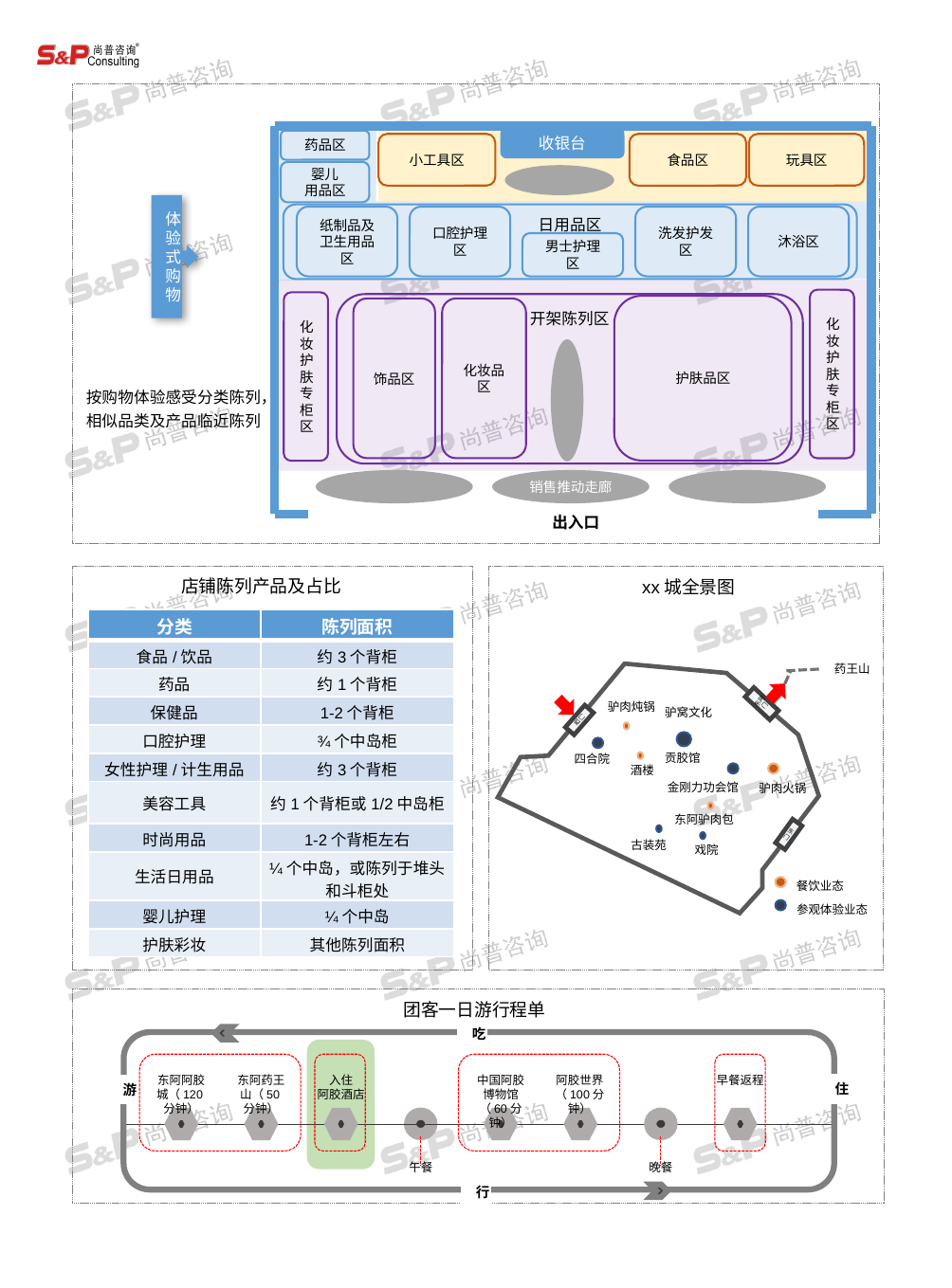

出入口

收银台

药品区
小工具区
食品区
玩具区

婴儿
用品区

体验式购物
日用品区
纸制品及
卫生用品区
口腔护理区
洗发护发区
沐浴区
男士护理区

化妆护肤专柜区
化妆护肤专柜区
开架陈列区
护肤品区
饰品区
化妆品区

销售推动走廊

按购物体验感受分类陈列，相似品类及产品临近陈列

店铺陈列产品及占比
xx城全景图
| 分类 | 陈列面积 |
| --- | --- |
| 食品/饮品 | 约3个背柜 |
| 药品 | 约1个背柜 |
| 保健品 | 1-2个背柜 |
| 口腔护理 | ¾个中岛柜 |
| 女性护理/计生用品 | 约3个背柜 |
| 美容工具 | 约1个背柜或1/2中岛柜 |
| 时尚用品 | 1-2个背柜左右 |
| 生活日用品 | ¼个中岛，或陈列于堆头和斗柜处 |
| 婴儿护理 | ¼个中岛 |
| 护肤彩妆 | 其他陈列面积 |
药王山

东阿门
驴肉炖锅
驴窝文化

西门

贡胶馆
四合院

酒楼

金刚力功会馆
驴肉火锅

东阿驴肉包
东门

古装苑

戏院
餐饮业态

参观体验业态

团客一日游行程单

东阿阿胶城（120分钟）
东阿药王山（50分钟）
入住
阿胶酒店
中国阿胶博物馆（60分钟）
阿胶世界（100分钟）
早餐返程

午餐
晚餐
吃

住
游
行